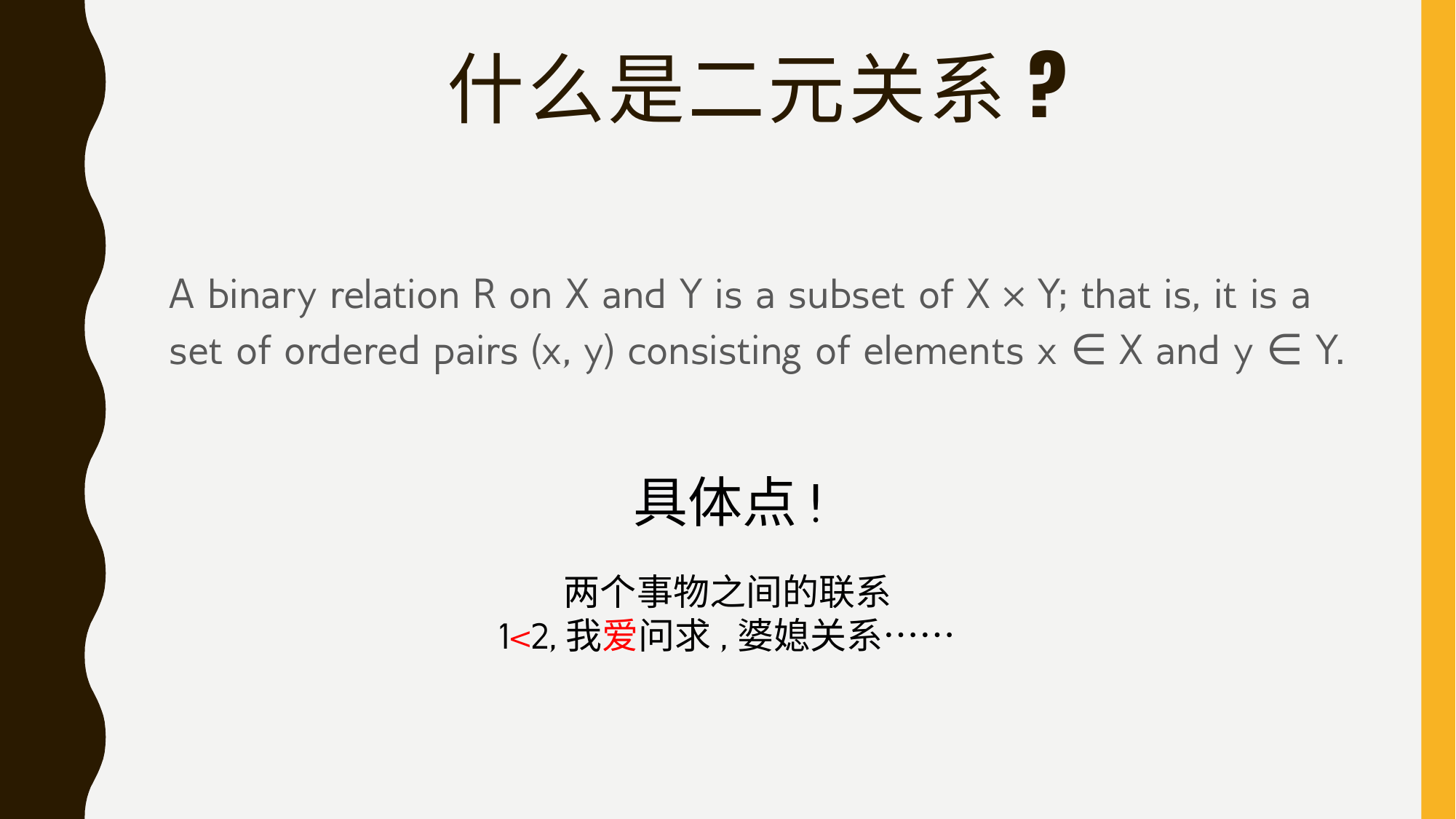

# 什么是二元关系?
A binary relation R on X and Y is a subset of X × Y; that is, it is a set of ordered pairs (x, y) consisting of elements x ∈ X and y ∈ Y.
具体点!
两个事物之间的联系
1<2,我爱问求,婆媳关系……